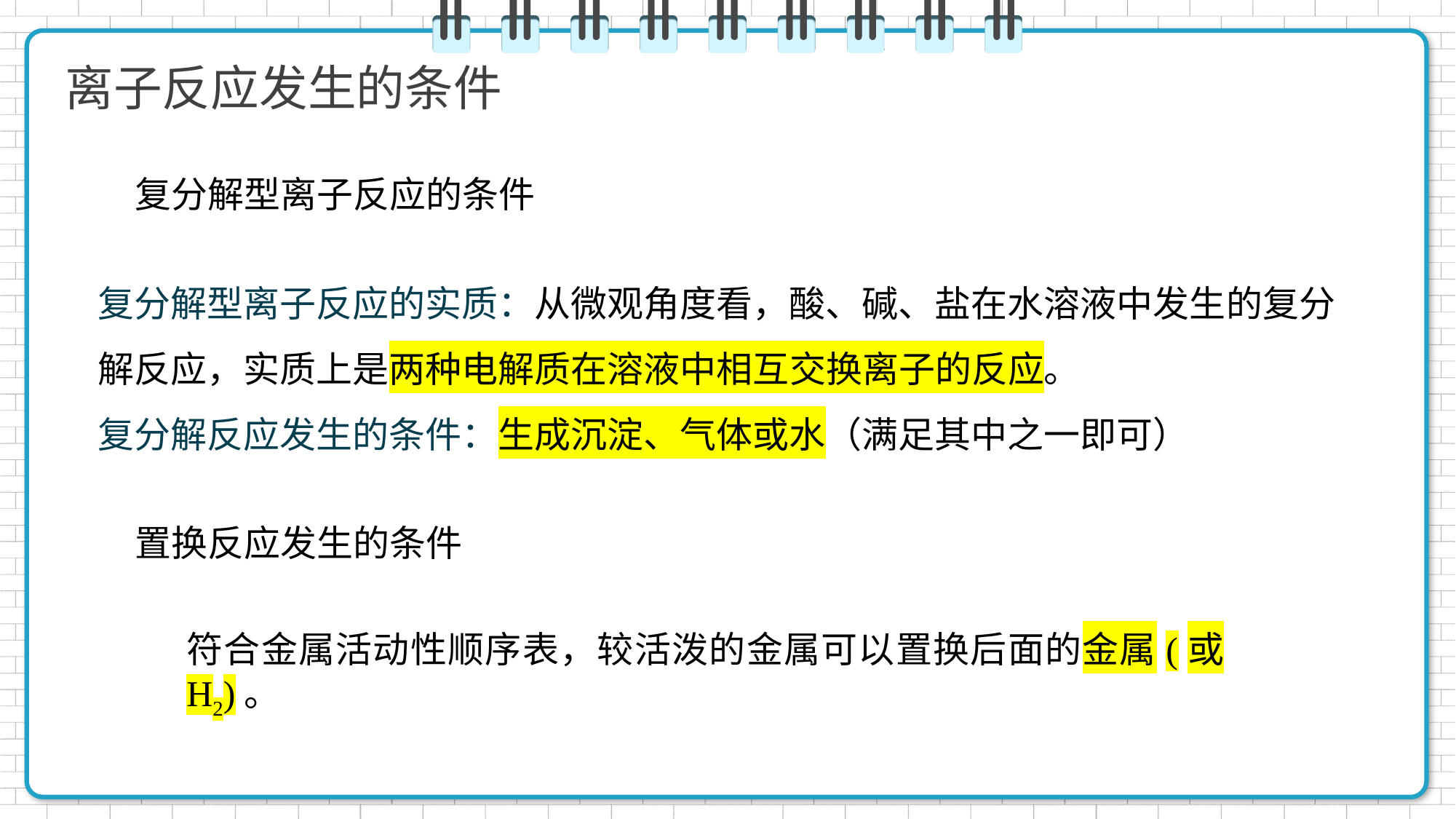

离子反应发生的条件
复分解型离子反应的条件
复分解型离子反应的实质：从微观角度看，酸、碱、盐在水溶液中发生的复分解反应，实质上是两种电解质在溶液中相互交换离子的反应。
复分解反应发生的条件：生成沉淀、气体或水（满足其中之一即可）
置换反应发生的条件
符合金属活动性顺序表，较活泼的金属可以置换后面的金属(或H2)。